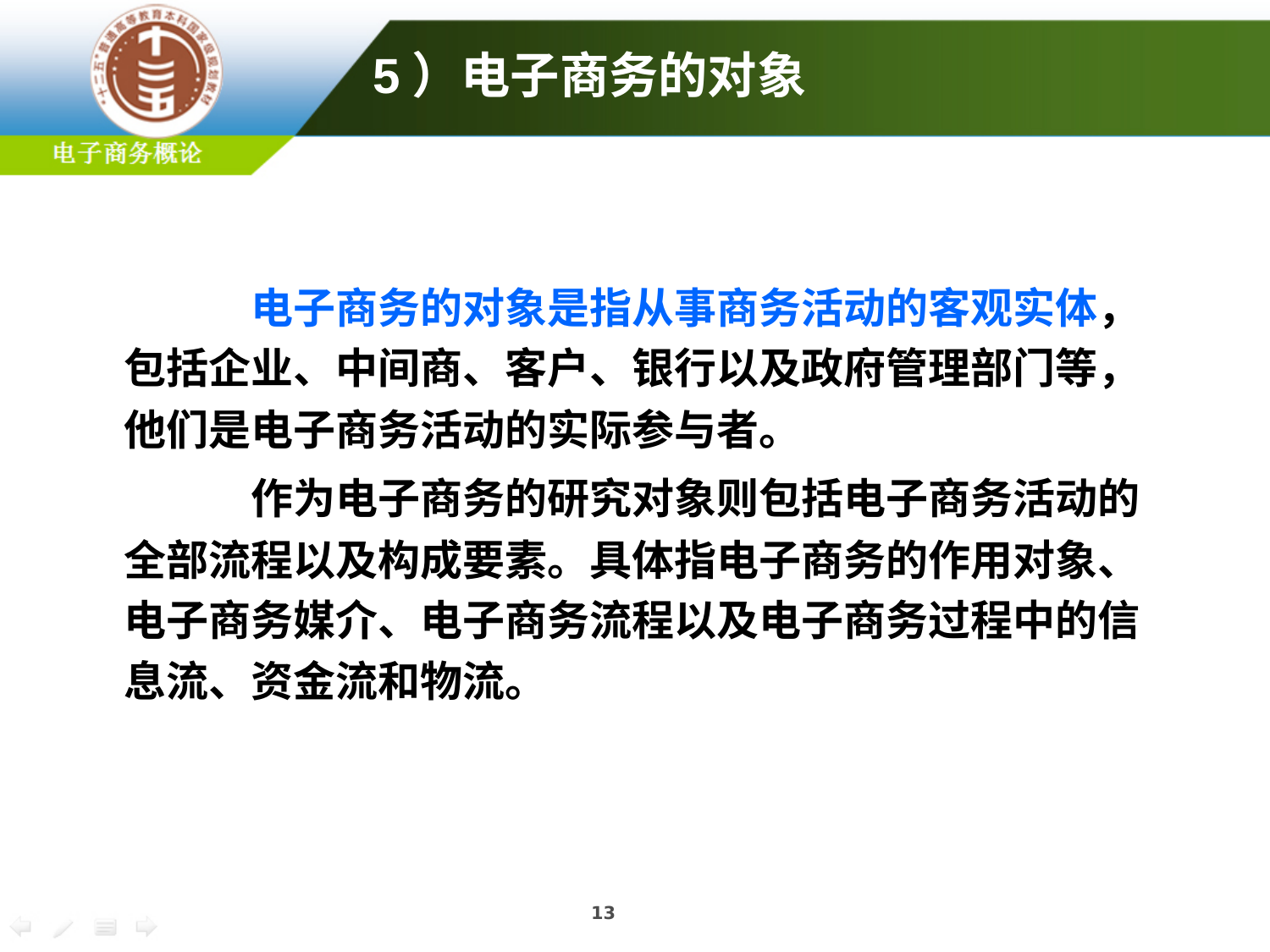

5）电子商务的对象
        	电子商务的对象是指从事商务活动的客观实体，包括企业、中间商、客户、银行以及政府管理部门等，他们是电子商务活动的实际参与者。
          	作为电子商务的研究对象则包括电子商务活动的全部流程以及构成要素。具体指电子商务的作用对象、电子商务媒介、电子商务流程以及电子商务过程中的信息流、资金流和物流。

13